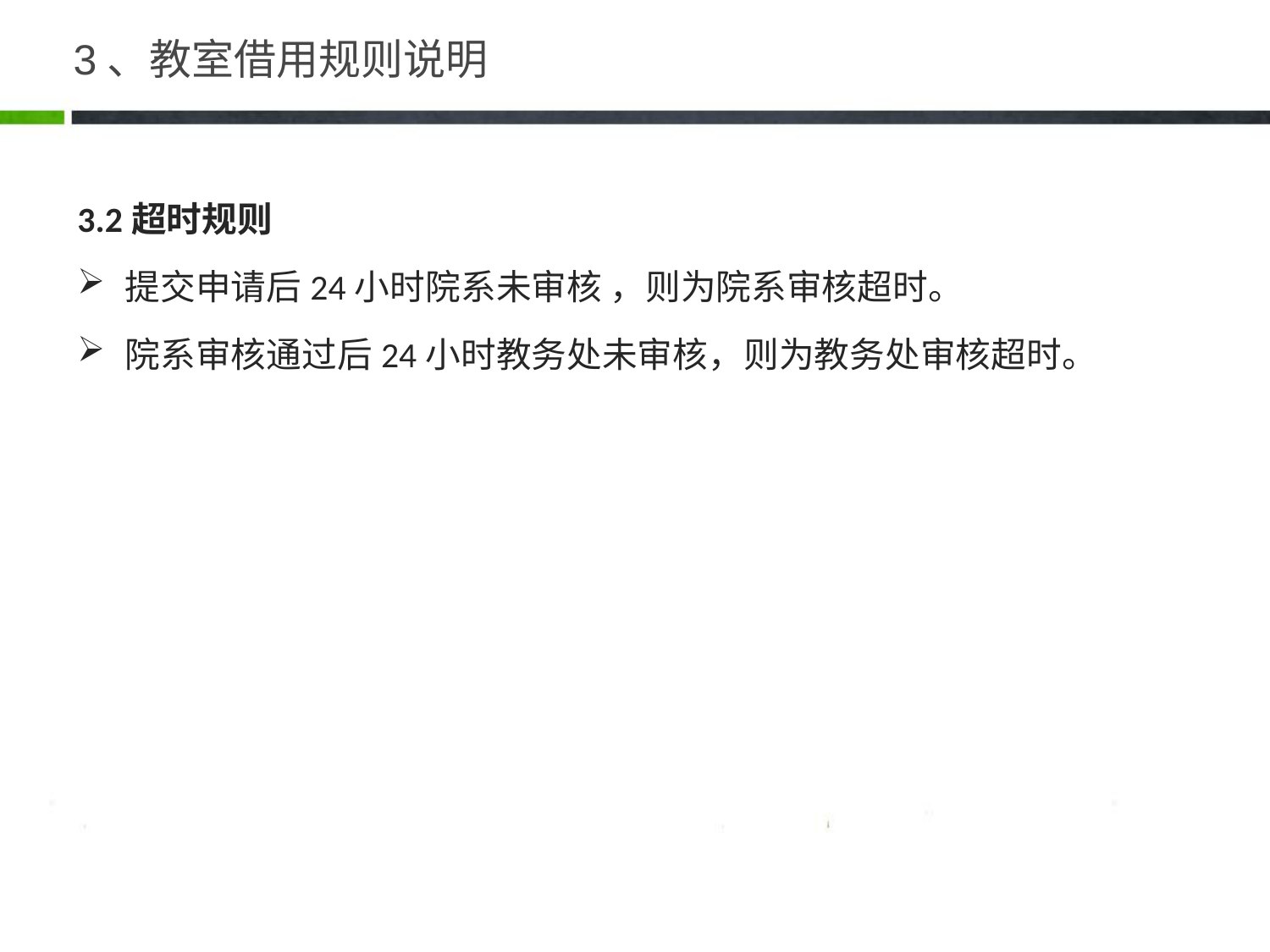

# 3、教室借用规则说明
3.2超时规则
提交申请后24小时院系未审核 ，则为院系审核超时。
院系审核通过后24小时教务处未审核，则为教务处审核超时。